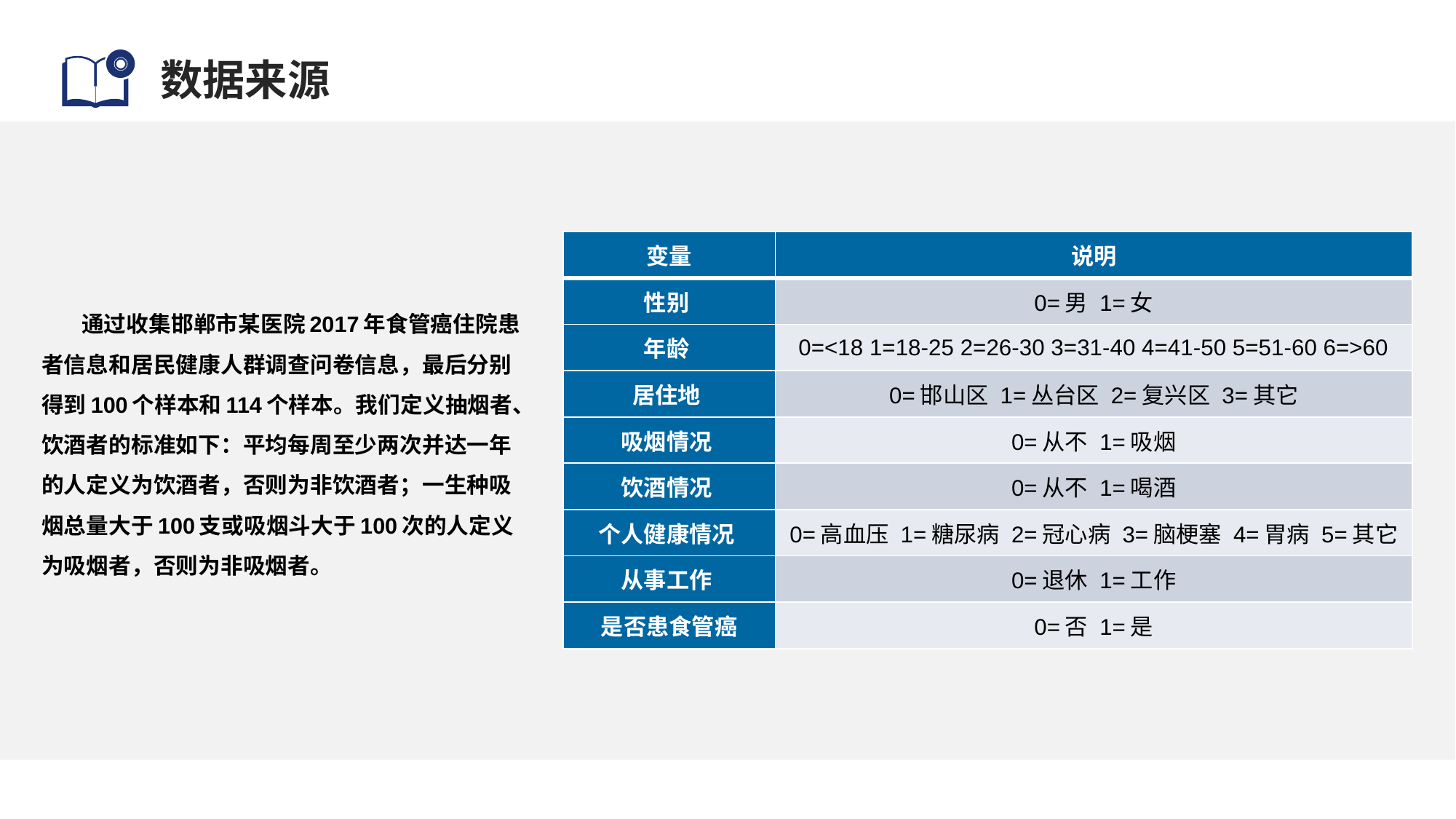

# 数据来源

| 变量 | 说明 |
| --- | --- |
| 性别 | 0=男 1=女 |
| 年龄 | 0=<18 1=18-25 2=26-30 3=31-40 4=41-50 5=51-60 6=>60 |
| 居住地 | 0=邯山区 1=丛台区 2=复兴区 3=其它 |
| 吸烟情况 | 0=从不 1=吸烟 |
| 饮酒情况 | 0=从不 1=喝酒 |
| 个人健康情况 | 0=高血压 1=糖尿病 2=冠心病 3=脑梗塞 4=胃病 5=其它 |
| 从事工作 | 0=退休 1=工作 |
| 是否患食管癌 | 0=否 1=是 |
       通过收集邯郸市某医院2017年食管癌住院患者信息和居民健康人群调查问卷信息，最后分别得到100个样本和114个样本。我们定义抽烟者、饮酒者的标准如下：平均每周至少两次并达一年的人定义为饮酒者，否则为非饮酒者；一生种吸烟总量大于100支或吸烟斗大于100次的人定义为吸烟者，否则为非吸烟者。